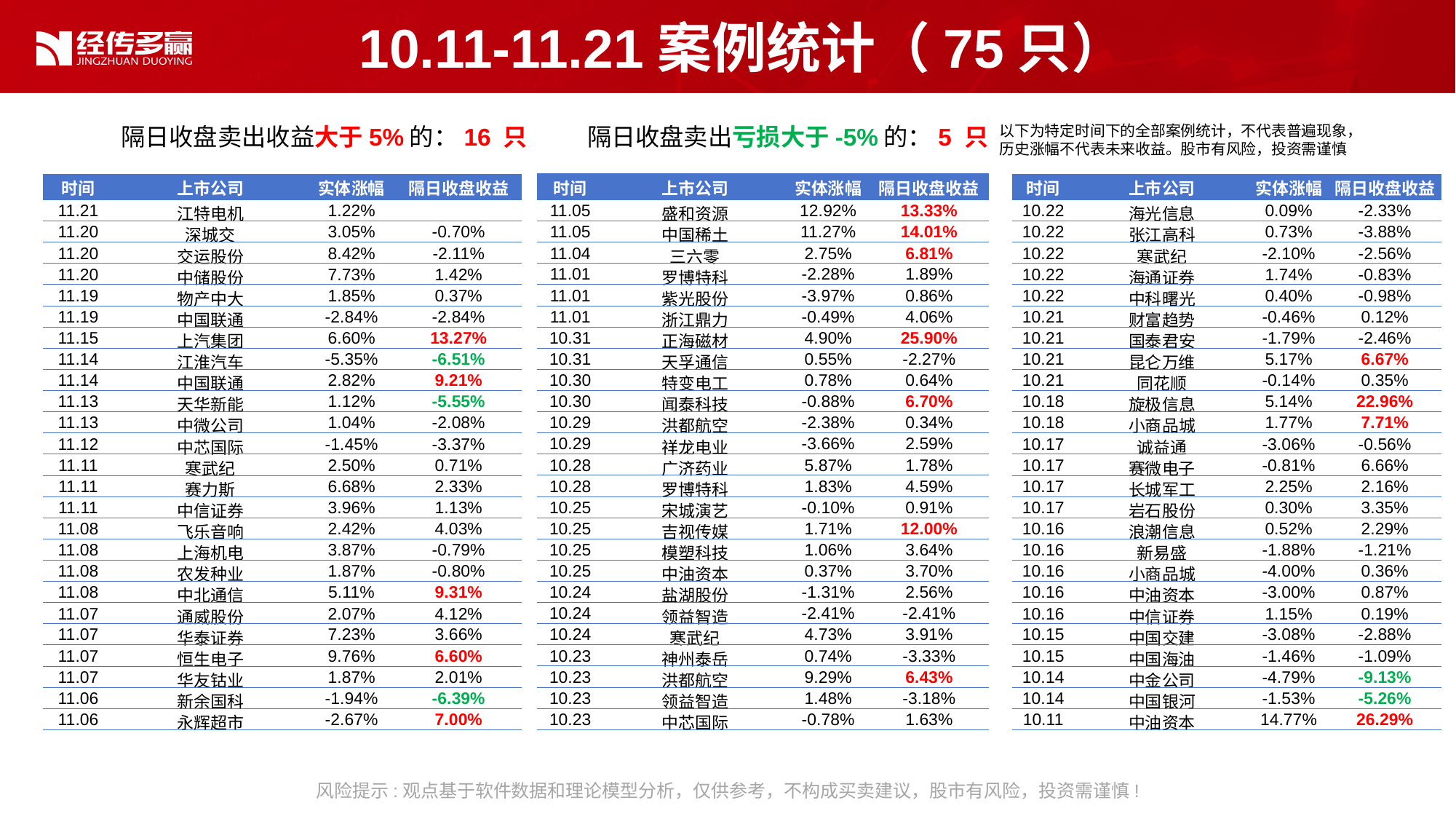

10.11-11.21案例统计（75只）
隔日收盘卖出收益大于5%的：16 只           隔日收盘卖出亏损大于-5%的：5 只

以下为特定时间下的全部案例统计，不代表普遍现象，历史涨幅不代表未来收益。股市有风险，投资需谨慎

| 时间 | 上市公司 | 实体涨幅 | 隔日收盘收益 |
| --- | --- | --- | --- |
| 11.05 | 盛和资源 | 12.92% | 13.33% |
| 11.05 | 中国稀土 | 11.27% | 14.01% |
| 11.04 | 三六零 | 2.75% | 6.81% |
| 11.01 | 罗博特科 | -2.28% | 1.89% |
| 11.01 | 紫光股份 | -3.97% | 0.86% |
| 11.01 | 浙江鼎力 | -0.49% | 4.06% |
| 10.31 | 正海磁材 | 4.90% | 25.90% |
| 10.31 | 天孚通信 | 0.55% | -2.27% |
| 10.30 | 特变电工 | 0.78% | 0.64% |
| 10.30 | 闻泰科技 | -0.88% | 6.70% |
| 10.29 | 洪都航空 | -2.38% | 0.34% |
| 10.29 | 祥龙电业 | -3.66% | 2.59% |
| 10.28 | 广济药业 | 5.87% | 1.78% |
| 10.28 | 罗博特科 | 1.83% | 4.59% |
| 10.25 | 宋城演艺 | -0.10% | 0.91% |
| 10.25 | 吉视传媒 | 1.71% | 12.00% |
| 10.25 | 模塑科技 | 1.06% | 3.64% |
| 10.25 | 中油资本 | 0.37% | 3.70% |
| 10.24 | 盐湖股份 | -1.31% | 2.56% |
| 10.24 | 领益智造 | -2.41% | -2.41% |
| 10.24 | 寒武纪 | 4.73% | 3.91% |
| 10.23 | 神州泰岳 | 0.74% | -3.33% |
| 10.23 | 洪都航空 | 9.29% | 6.43% |
| 10.23 | 领益智造 | 1.48% | -3.18% |
| 10.23 | 中芯国际 | -0.78% | 1.63% |
| 时间 | 上市公司 | 实体涨幅 | 隔日收盘收益 |
| --- | --- | --- | --- |
| 11.21 | 江特电机 | 1.22% |  |
| 11.20 | 深城交 | 3.05% | -0.70% |
| 11.20 | 交运股份 | 8.42% | -2.11% |
| 11.20 | 中储股份 | 7.73% | 1.42% |
| 11.19 | 物产中大 | 1.85% | 0.37% |
| 11.19 | 中国联通 | -2.84% | -2.84% |
| 11.15 | 上汽集团 | 6.60% | 13.27% |
| 11.14 | 江淮汽车 | -5.35% | -6.51% |
| 11.14 | 中国联通 | 2.82% | 9.21% |
| 11.13 | 天华新能 | 1.12% | -5.55% |
| 11.13 | 中微公司 | 1.04% | -2.08% |
| 11.12 | 中芯国际 | -1.45% | -3.37% |
| 11.11 | 寒武纪 | 2.50% | 0.71% |
| 11.11 | 赛力斯 | 6.68% | 2.33% |
| 11.11 | 中信证券 | 3.96% | 1.13% |
| 11.08 | 飞乐音响 | 2.42% | 4.03% |
| 11.08 | 上海机电 | 3.87% | -0.79% |
| 11.08 | 农发种业 | 1.87% | -0.80% |
| 11.08 | 中北通信 | 5.11% | 9.31% |
| 11.07 | 通威股份 | 2.07% | 4.12% |
| 11.07 | 华泰证券 | 7.23% | 3.66% |
| 11.07 | 恒生电子 | 9.76% | 6.60% |
| 11.07 | 华友钴业 | 1.87% | 2.01% |
| 11.06 | 新余国科 | -1.94% | -6.39% |
| 11.06 | 永辉超市 | -2.67% | 7.00% |
| 时间 | 上市公司 | 实体涨幅 | 隔日收盘收益 |
| --- | --- | --- | --- |
| 10.22 | 海光信息 | 0.09% | -2.33% |
| 10.22 | 张江高科 | 0.73% | -3.88% |
| 10.22 | 寒武纪 | -2.10% | -2.56% |
| 10.22 | 海通证券 | 1.74% | -0.83% |
| 10.22 | 中科曙光 | 0.40% | -0.98% |
| 10.21 | 财富趋势 | -0.46% | 0.12% |
| 10.21 | 国泰君安 | -1.79% | -2.46% |
| 10.21 | 昆仑万维 | 5.17% | 6.67% |
| 10.21 | 同花顺 | -0.14% | 0.35% |
| 10.18 | 旋极信息 | 5.14% | 22.96% |
| 10.18 | 小商品城 | 1.77% | 7.71% |
| 10.17 | 诚益通 | -3.06% | -0.56% |
| 10.17 | 赛微电子 | -0.81% | 6.66% |
| 10.17 | 长城军工 | 2.25% | 2.16% |
| 10.17 | 岩石股份 | 0.30% | 3.35% |
| 10.16 | 浪潮信息 | 0.52% | 2.29% |
| 10.16 | 新易盛 | -1.88% | -1.21% |
| 10.16 | 小商品城 | -4.00% | 0.36% |
| 10.16 | 中油资本 | -3.00% | 0.87% |
| 10.16 | 中信证券 | 1.15% | 0.19% |
| 10.15 | 中国交建 | -3.08% | -2.88% |
| 10.15 | 中国海油 | -1.46% | -1.09% |
| 10.14 | 中金公司 | -4.79% | -9.13% |
| 10.14 | 中国银河 | -1.53% | -5.26% |
| 10.11 | 中油资本 | 14.77% | 26.29% |
风险提示:观点基于软件数据和理论模型分析，仅供参考，不构成买卖建议，股市有风险，投资需谨慎!